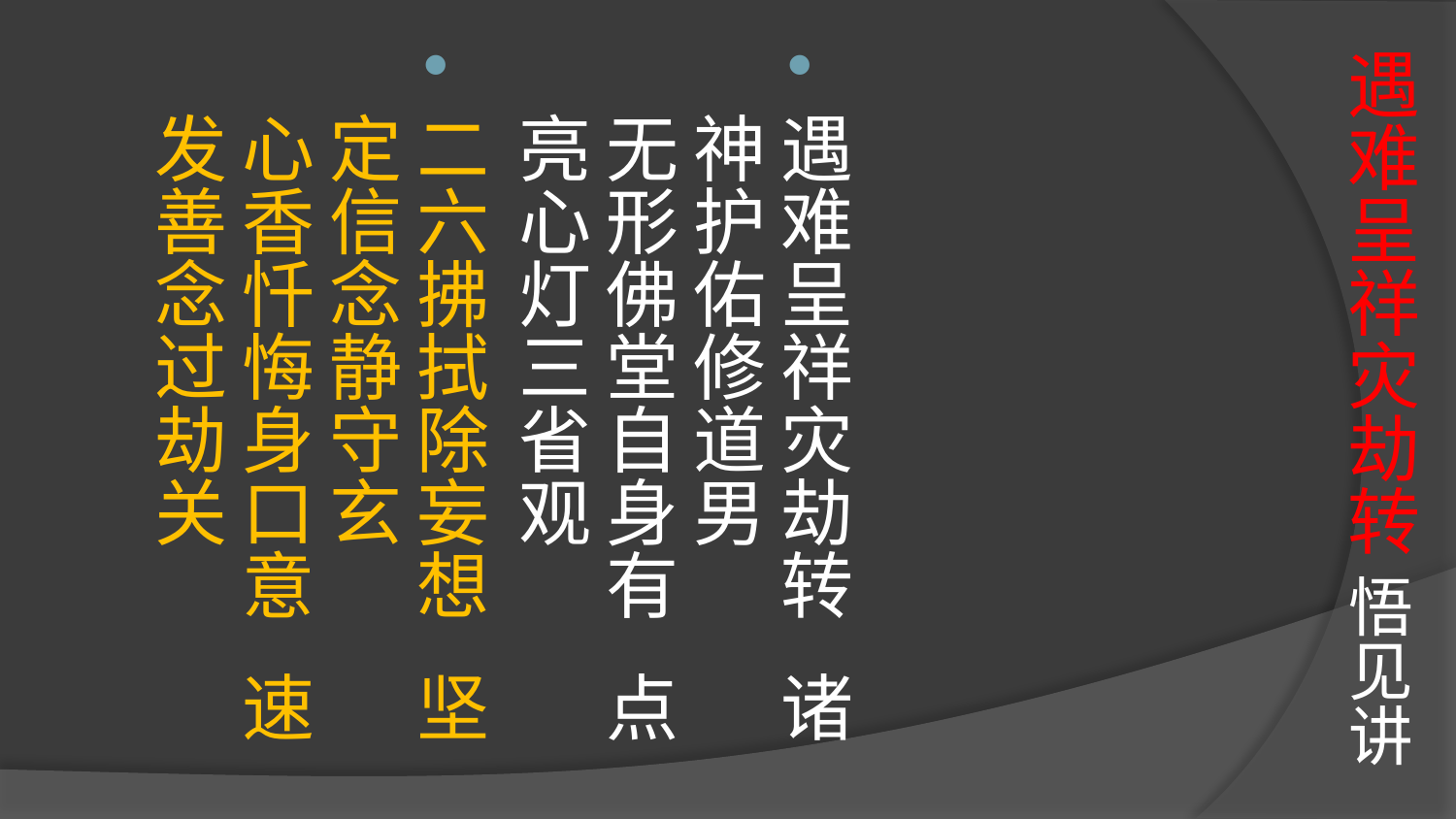

# 遇难呈祥灾劫转 悟见讲
遇难呈祥灾劫转   诸神护佑修道男
无形佛堂自身有   点亮心灯三省观
二六拂拭除妄想   坚定信念静守玄
心香忏悔身口意   速发善念过劫关